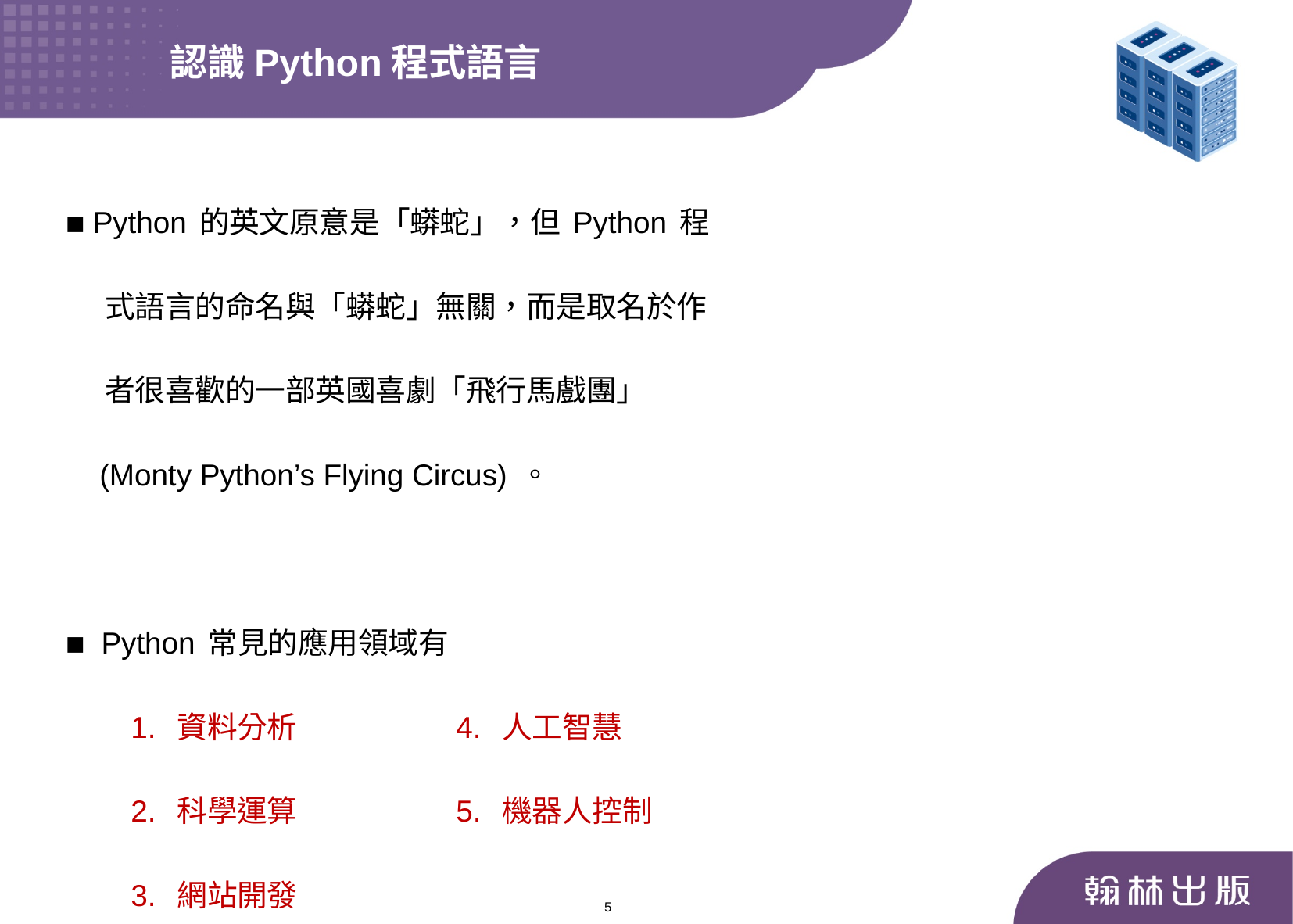

認識Python程式語言
◼︎ Python的英文原意是「蟒蛇」，但Python程
    式語言的命名與「蟒蛇」無關，而是取名於作
    者很喜歡的一部英國喜劇「飛行馬戲團」
    (Monty Python’s Flying Circus)。

◼︎  Python常見的應用領域有
1. 資料分析                      4. 人工智慧
2. 科學運算                      5. 機器人控制
3. 網站開發

5